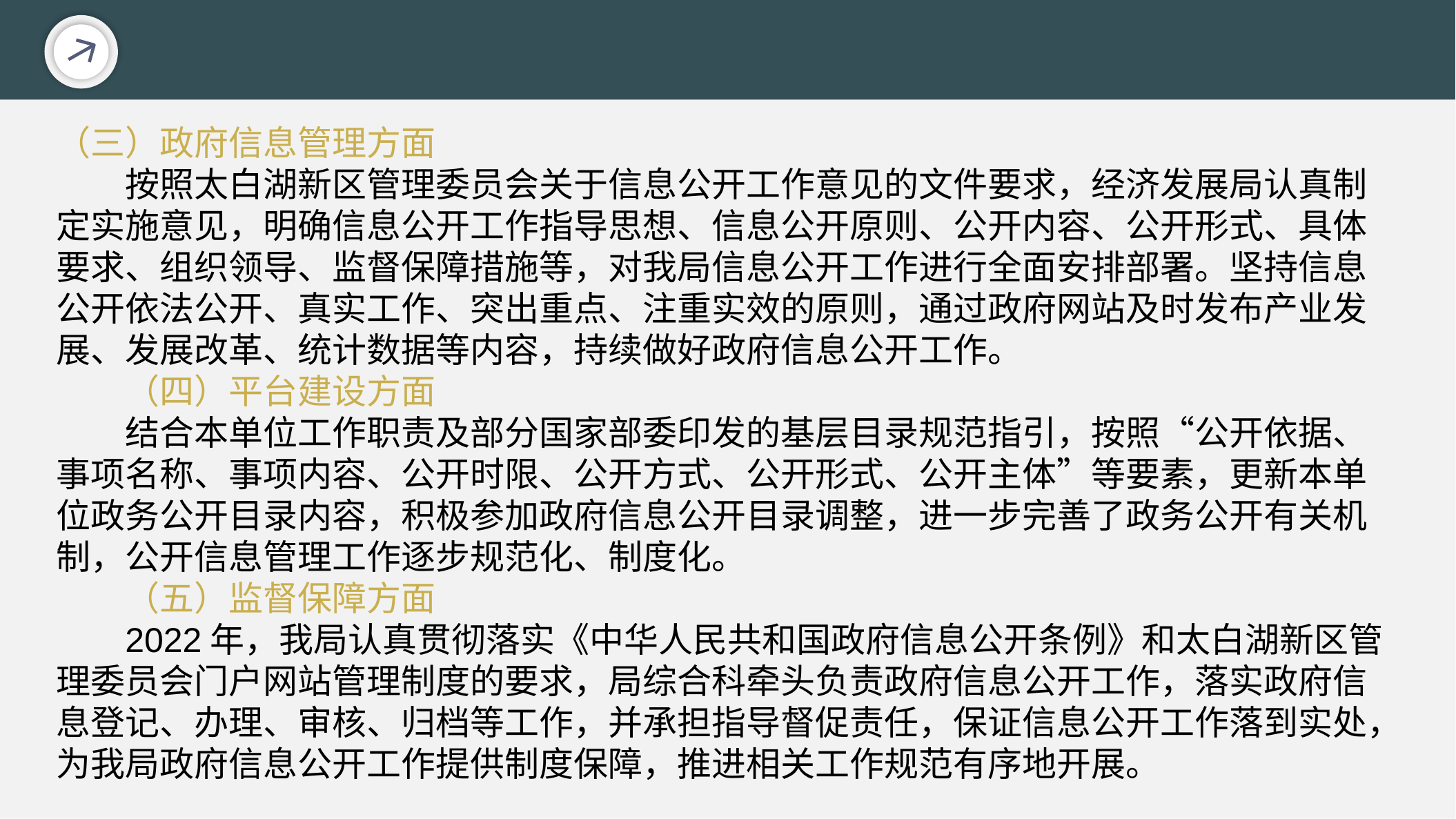

（三）政府信息管理方面
按照太白湖新区管理委员会关于信息公开工作意见的文件要求，经济发展局认真制定实施意见，明确信息公开工作指导思想、信息公开原则、公开内容、公开形式、具体要求、组织领导、监督保障措施等，对我局信息公开工作进行全面安排部署。坚持信息公开依法公开、真实工作、突出重点、注重实效的原则，通过政府网站及时发布产业发展、发展改革、统计数据等内容，持续做好政府信息公开工作。
（四）平台建设方面
结合本单位工作职责及部分国家部委印发的基层目录规范指引，按照“公开依据、事项名称、事项内容、公开时限、公开方式、公开形式、公开主体”等要素，更新本单位政务公开目录内容，积极参加政府信息公开目录调整，进一步完善了政务公开有关机制，公开信息管理工作逐步规范化、制度化。
（五）监督保障方面
2022年，我局认真贯彻落实《中华人民共和国政府信息公开条例》和太白湖新区管理委员会门户网站管理制度的要求，局综合科牵头负责政府信息公开工作，落实政府信息登记、办理、审核、归档等工作，并承担指导督促责任，保证信息公开工作落到实处，为我局政府信息公开工作提供制度保障，推进相关工作规范有序地开展。